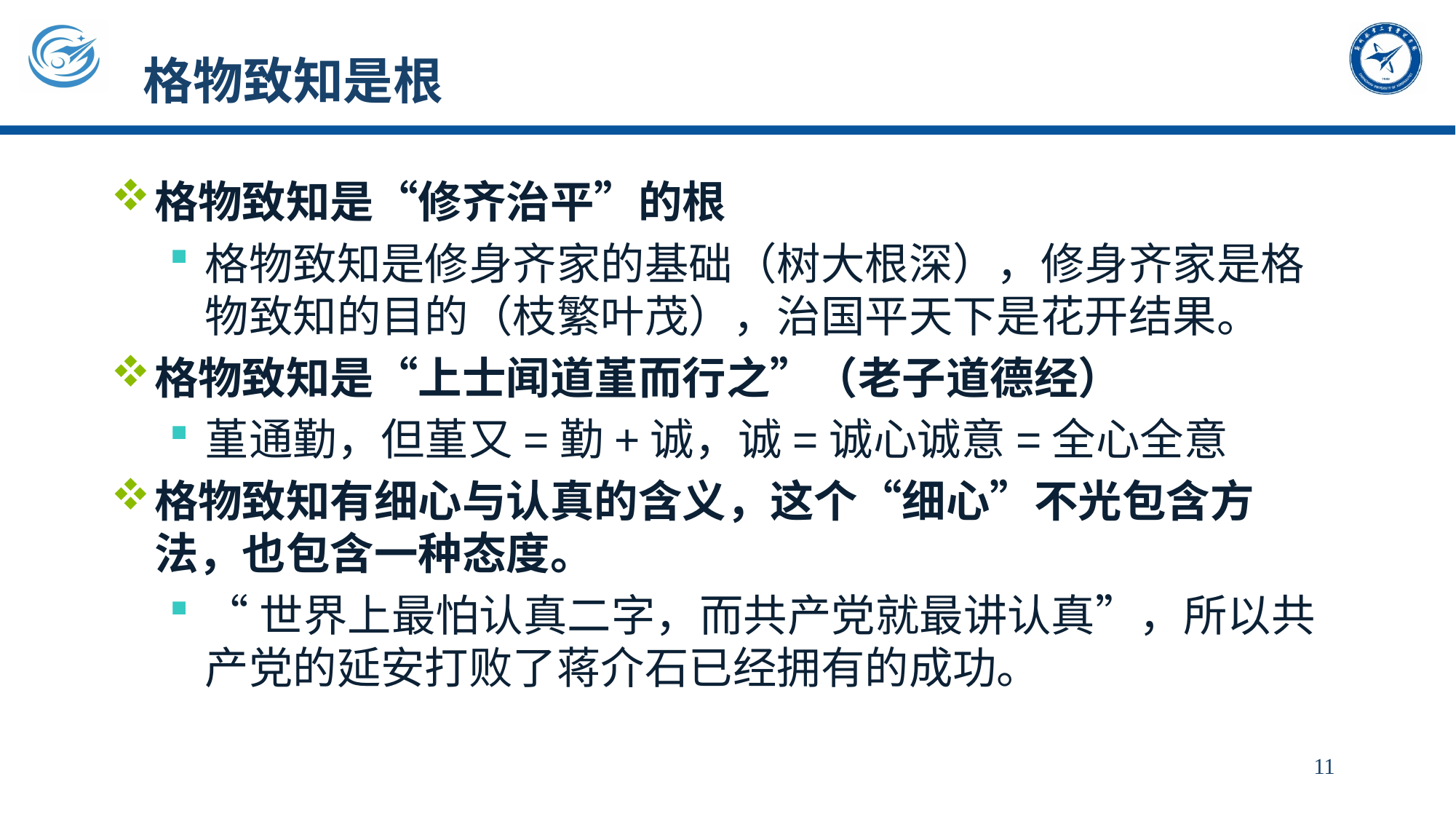

# 格物致知是根
格物致知是“修齐治平”的根
格物致知是修身齐家的基础（树大根深），修身齐家是格物致知的目的（枝繁叶茂），治国平天下是花开结果。
格物致知是“上士闻道堇而行之”（老子道德经）
堇通勤，但堇又=勤+诚，诚=诚心诚意=全心全意
格物致知有细心与认真的含义，这个“细心”不光包含方法，也包含一种态度。
“世界上最怕认真二字，而共产党就最讲认真”，所以共产党的延安打败了蒋介石已经拥有的成功。

11